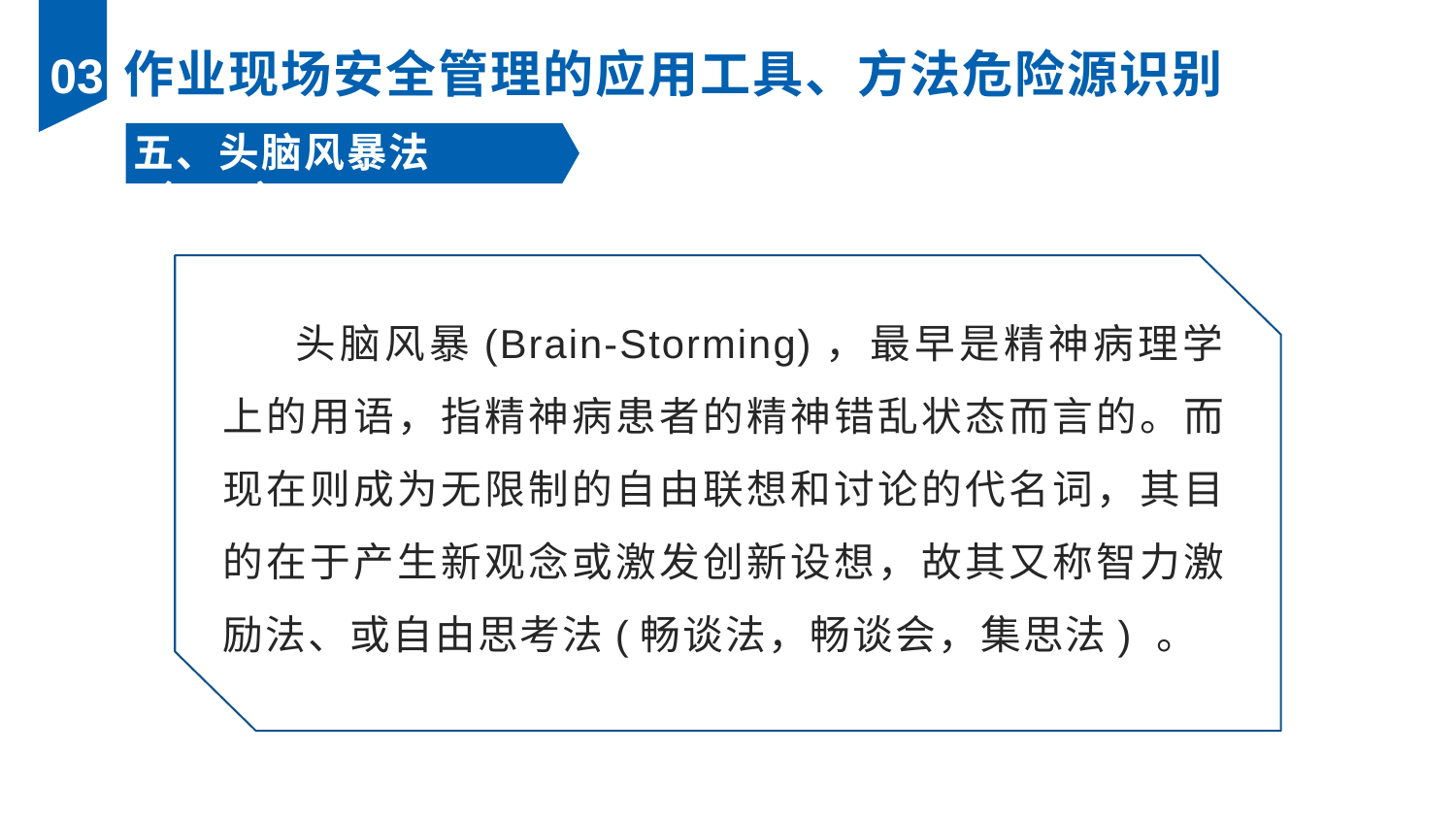

作业现场安全管理的应用工具、方法危险源识别
03
五、头脑风暴法（BS）

头脑风暴(Brain-Storming)，最早是精神病理学上的用语，指精神病患者的精神错乱状态而言的。而现在则成为无限制的自由联想和讨论的代名词，其目的在于产生新观念或激发创新设想，故其又称智力激励法、或自由思考法(畅谈法，畅谈会，集思法) 。